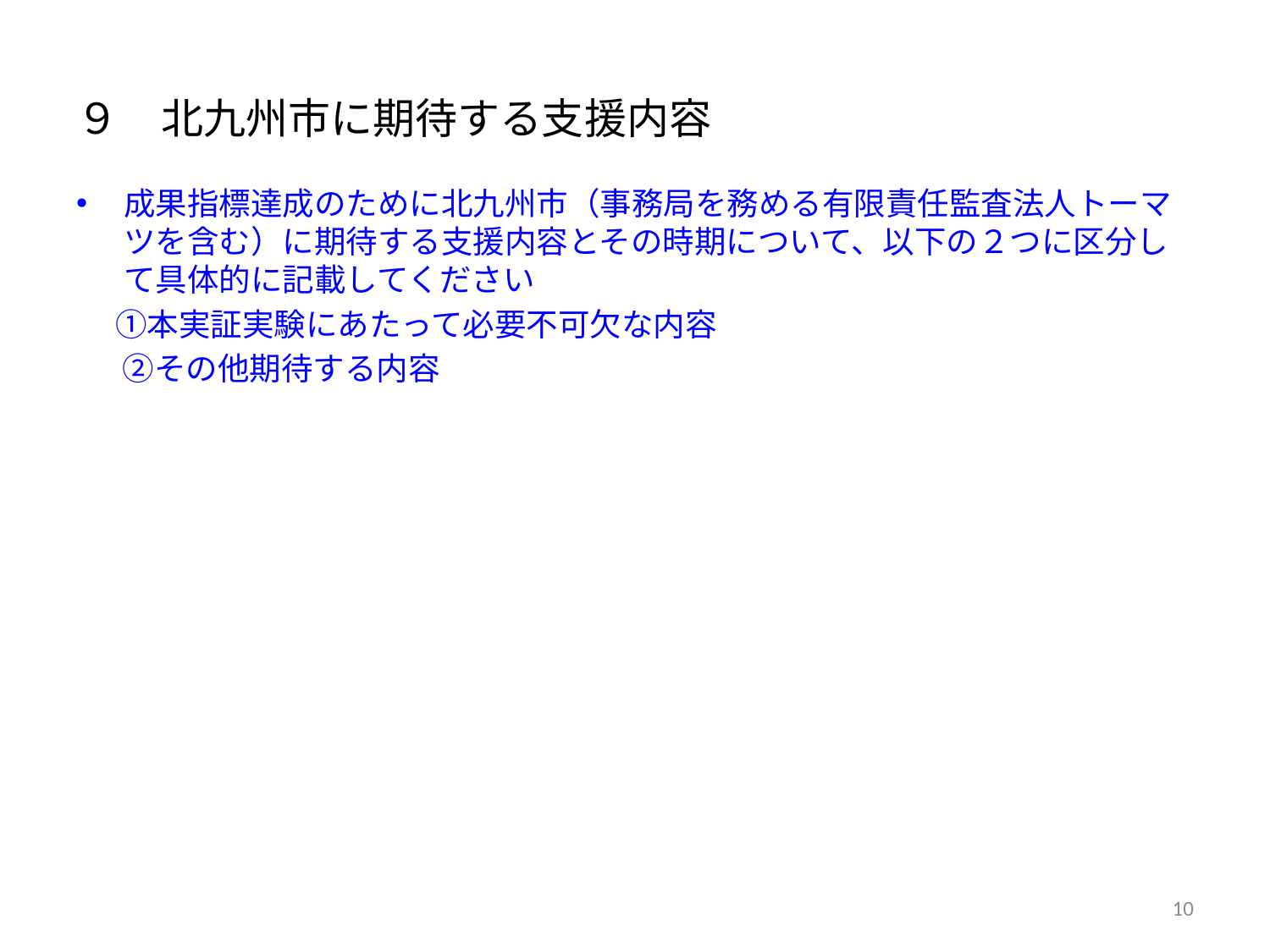

# ９　北九州市に期待する支援内容
成果指標達成のために北九州市（事務局を務める有限責任監査法人トーマツを含む）に期待する支援内容とその時期について、以下の２つに区分して具体的に記載してください
　 ①本実証実験にあたって必要不可欠な内容
 　②その他期待する内容
10